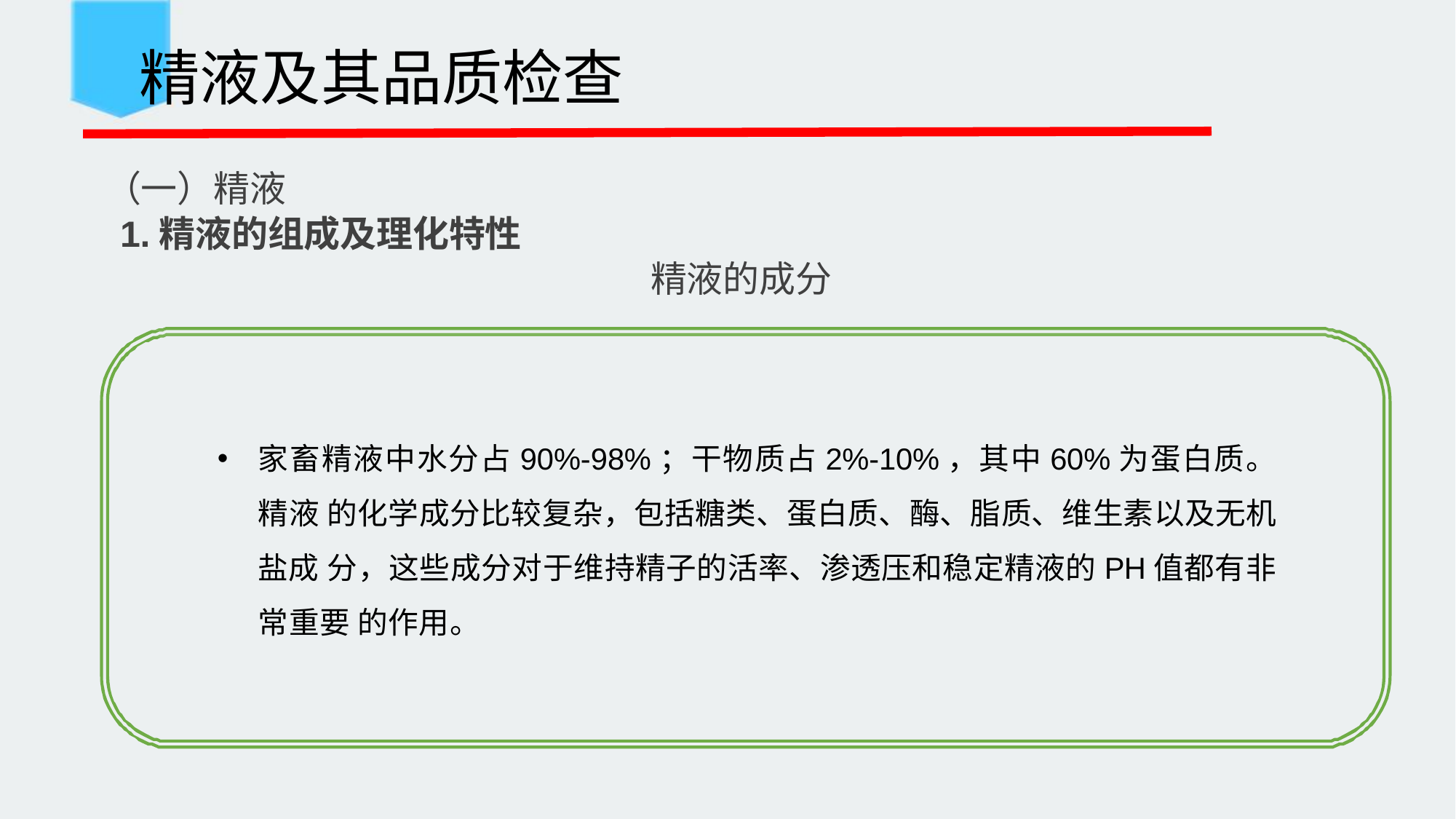

精液及其品质检查
  （一）精液
    1.精液的组成及理化特性
精液的成分

家畜精液中水分占90%-98%；干物质占2%-10%，其中60%为蛋白质。精液 的化学成分比较复杂，包括糖类、蛋白质、酶、脂质、维生素以及无机盐成 分，这些成分对于维持精子的活率、渗透压和稳定精液的PH值都有非常重要 的作用。